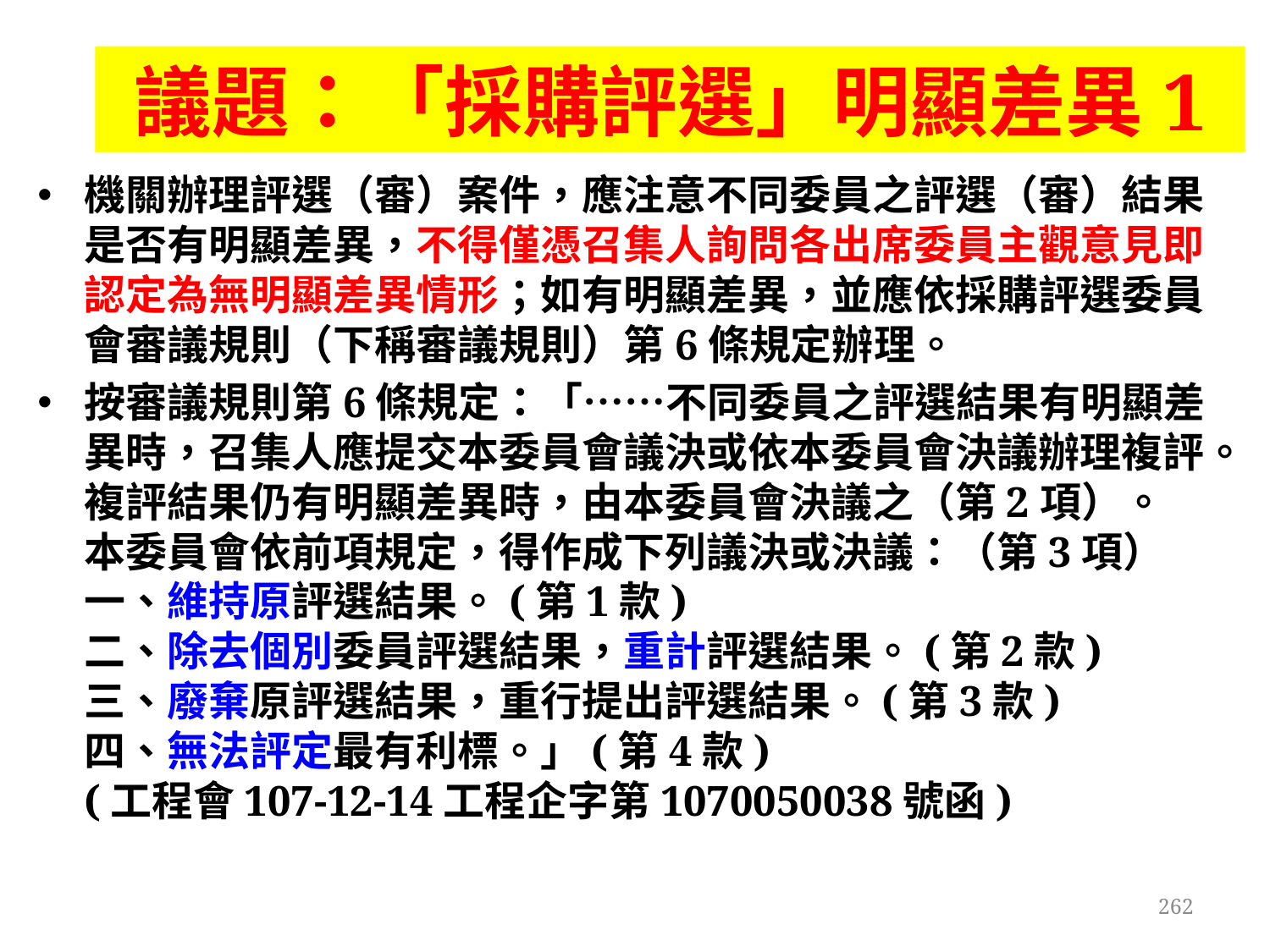

# 議題：「採購評選」明顯差異1
機關辦理評選（審）案件，應注意不同委員之評選（審）結果是否有明顯差異，不得僅憑召集人詢問各出席委員主觀意見即認定為無明顯差異情形；如有明顯差異，並應依採購評選委員會審議規則（下稱審議規則）第6條規定辦理。
按審議規則第6條規定：「……不同委員之評選結果有明顯差異時，召集人應提交本委員會議決或依本委員會決議辦理複評。複評結果仍有明顯差異時，由本委員會決議之（第2項）。
本委員會依前項規定，得作成下列議決或決議：（第3項）
一、維持原評選結果。(第1款)
二、除去個別委員評選結果，重計評選結果。(第2款)
三、廢棄原評選結果，重行提出評選結果。(第3款)
四、無法評定最有利標。」(第4款)
(工程會107-12-14工程企字第1070050038號函)
262